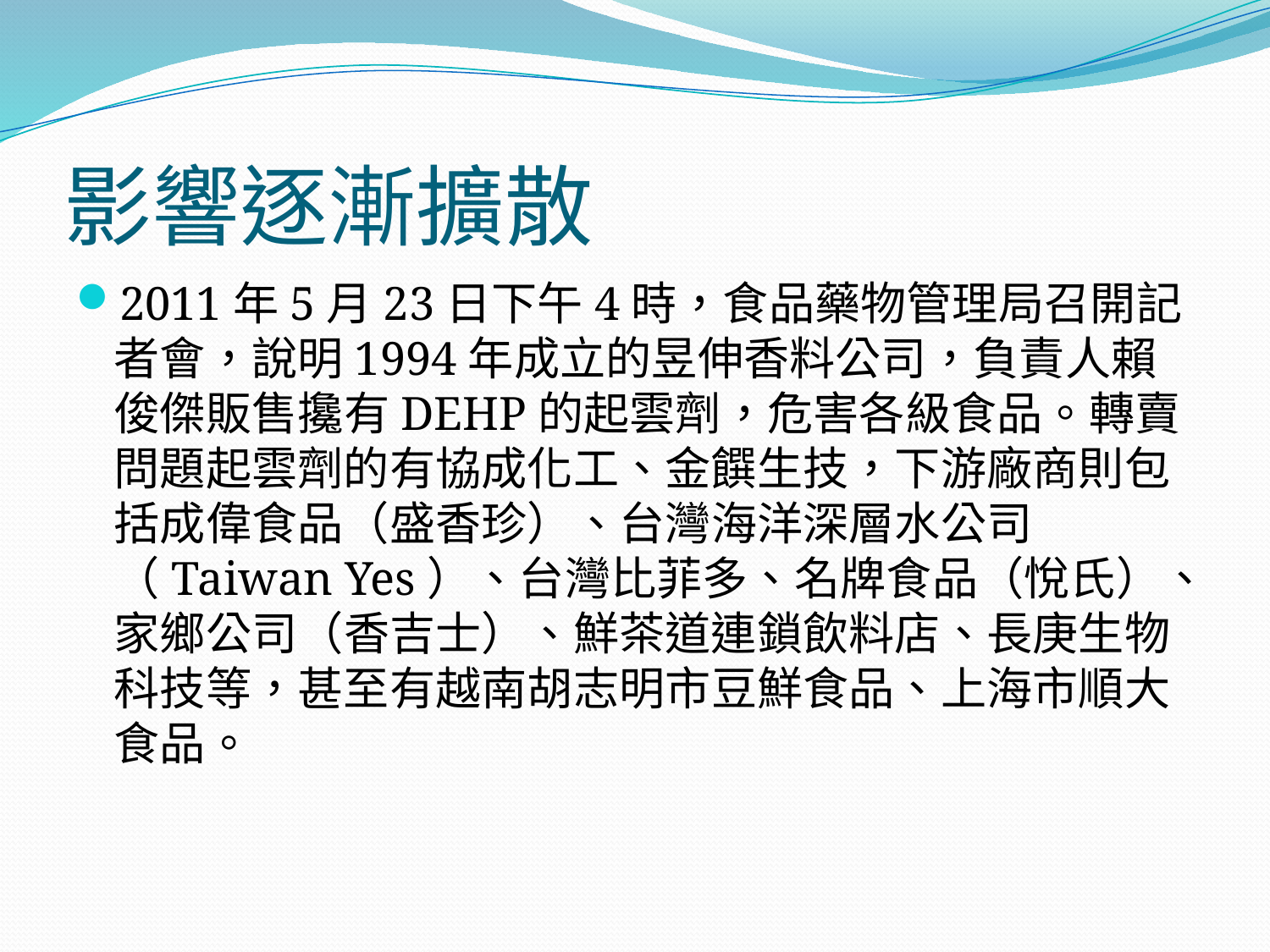

# 影響逐漸擴散
2011年5月23日下午4時，食品藥物管理局召開記者會，說明1994年成立的昱伸香料公司，負責人賴俊傑販售攙有DEHP的起雲劑，危害各級食品。轉賣問題起雲劑的有協成化工、金饌生技，下游廠商則包括成偉食品（盛香珍）、台灣海洋深層水公司（Taiwan Yes）、台灣比菲多、名牌食品（悅氏）、家鄉公司（香吉士）、鮮茶道連鎖飲料店、長庚生物科技等，甚至有越南胡志明市豆鮮食品、上海市順大食品。